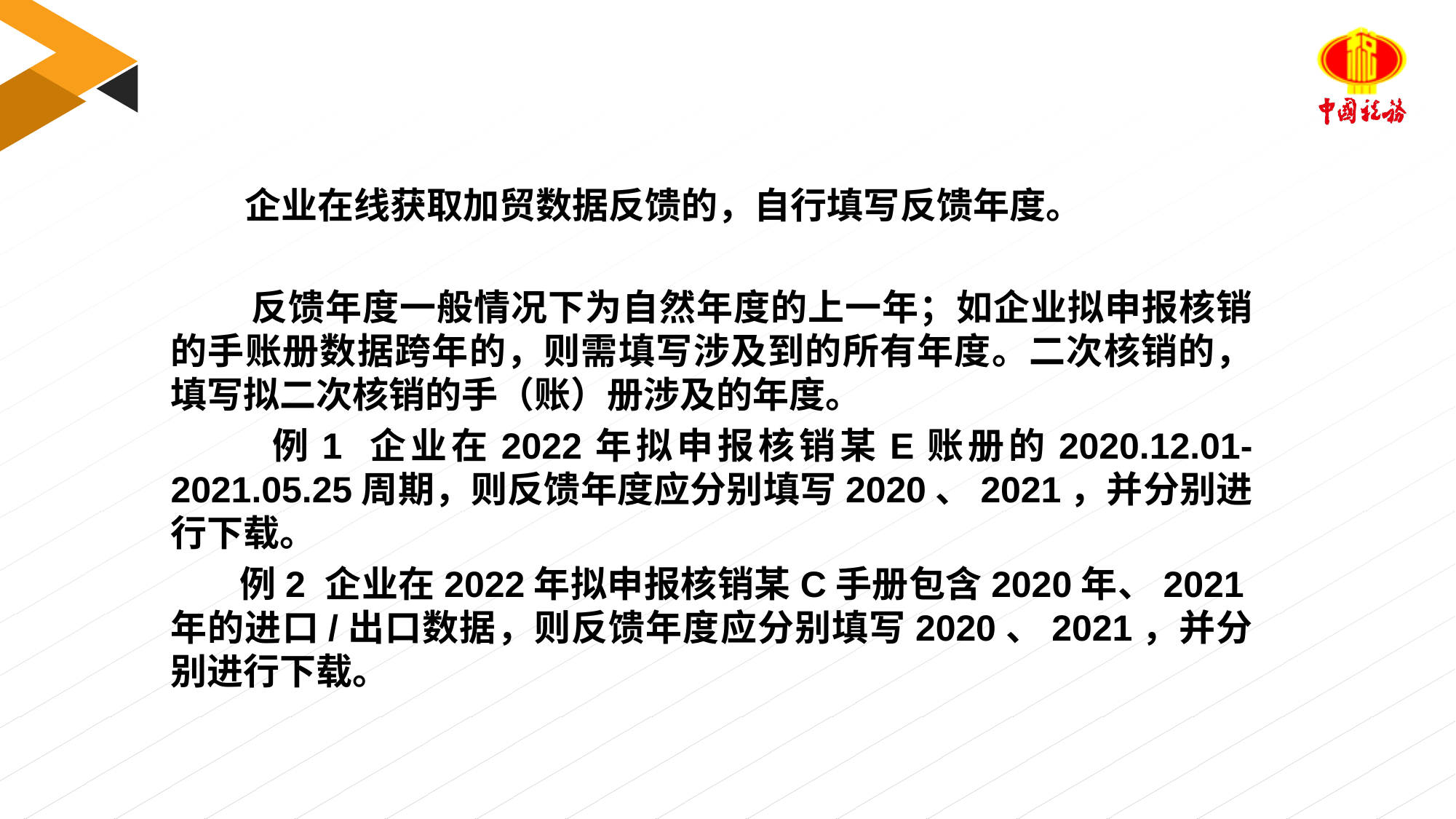

企业在线获取加贸数据反馈的，自行填写反馈年度。

        反馈年度一般情况下为自然年度的上一年；如企业拟申报核销的手账册数据跨年的，则需填写涉及到的所有年度。二次核销的，填写拟二次核销的手（账）册涉及的年度。
       例1 企业在2022年拟申报核销某E账册的2020.12.01-2021.05.25周期，则反馈年度应分别填写2020、2021，并分别进行下载。
       例2 企业在2022年拟申报核销某C手册包含2020年、2021年的进口/出口数据，则反馈年度应分别填写2020、2021，并分别进行下载。